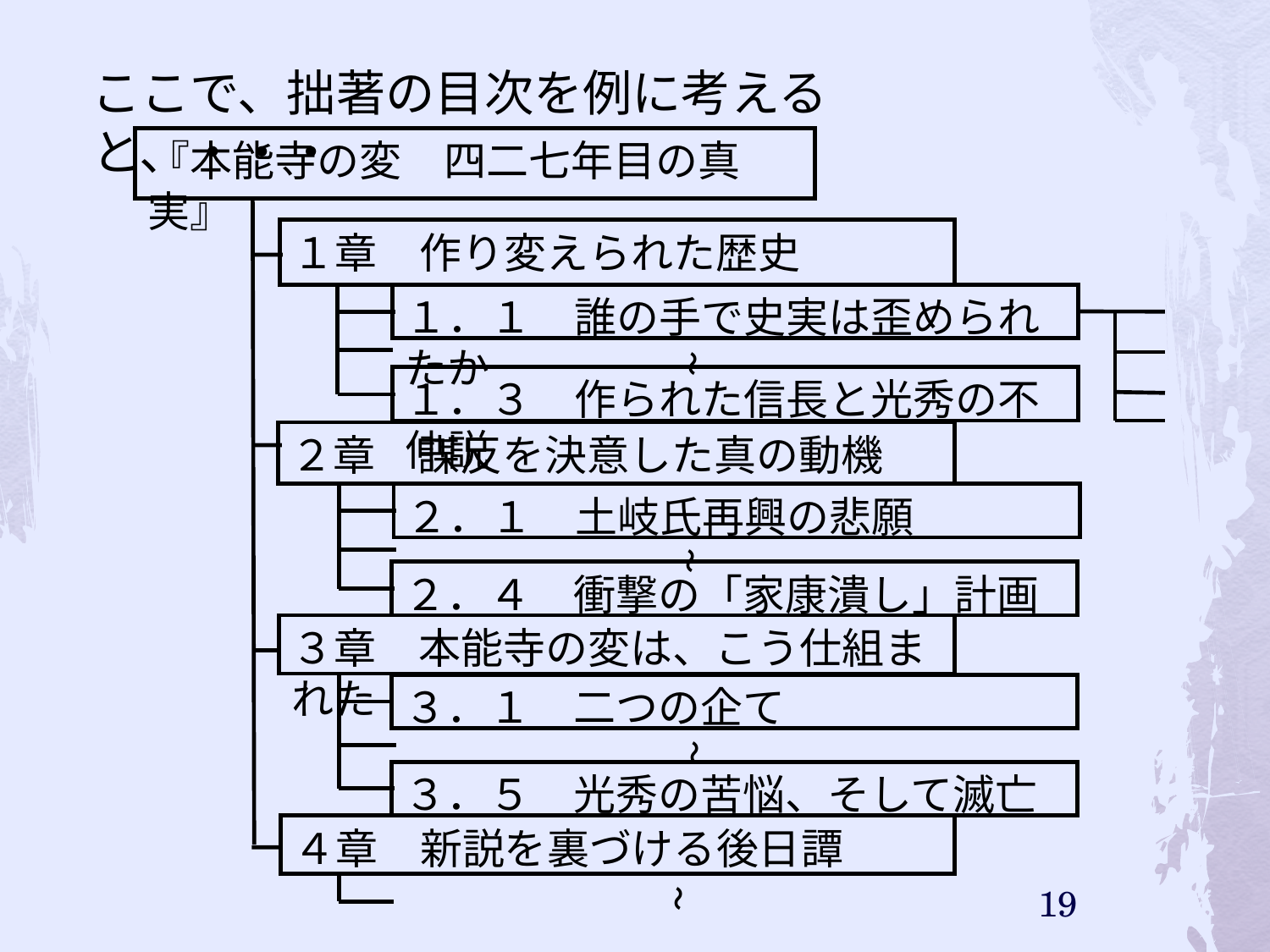

ここで、拙著の目次を例に考えると、・・・
『本能寺の変　四二七年目の真実』

１章　作り変えられた歴史

１．１　誰の手で史実は歪められたか
～
１．３　作られた信長と光秀の不仲説
２章　謀反を決意した真の動機

２．１　土岐氏再興の悲願
～
２．４　衝撃の「家康潰し」計画
３章　本能寺の変は、こう仕組まれた

３．１　二つの企て
～
３．５　光秀の苦悩、そして滅亡
４章　新説を裏づける後日譚

～
19